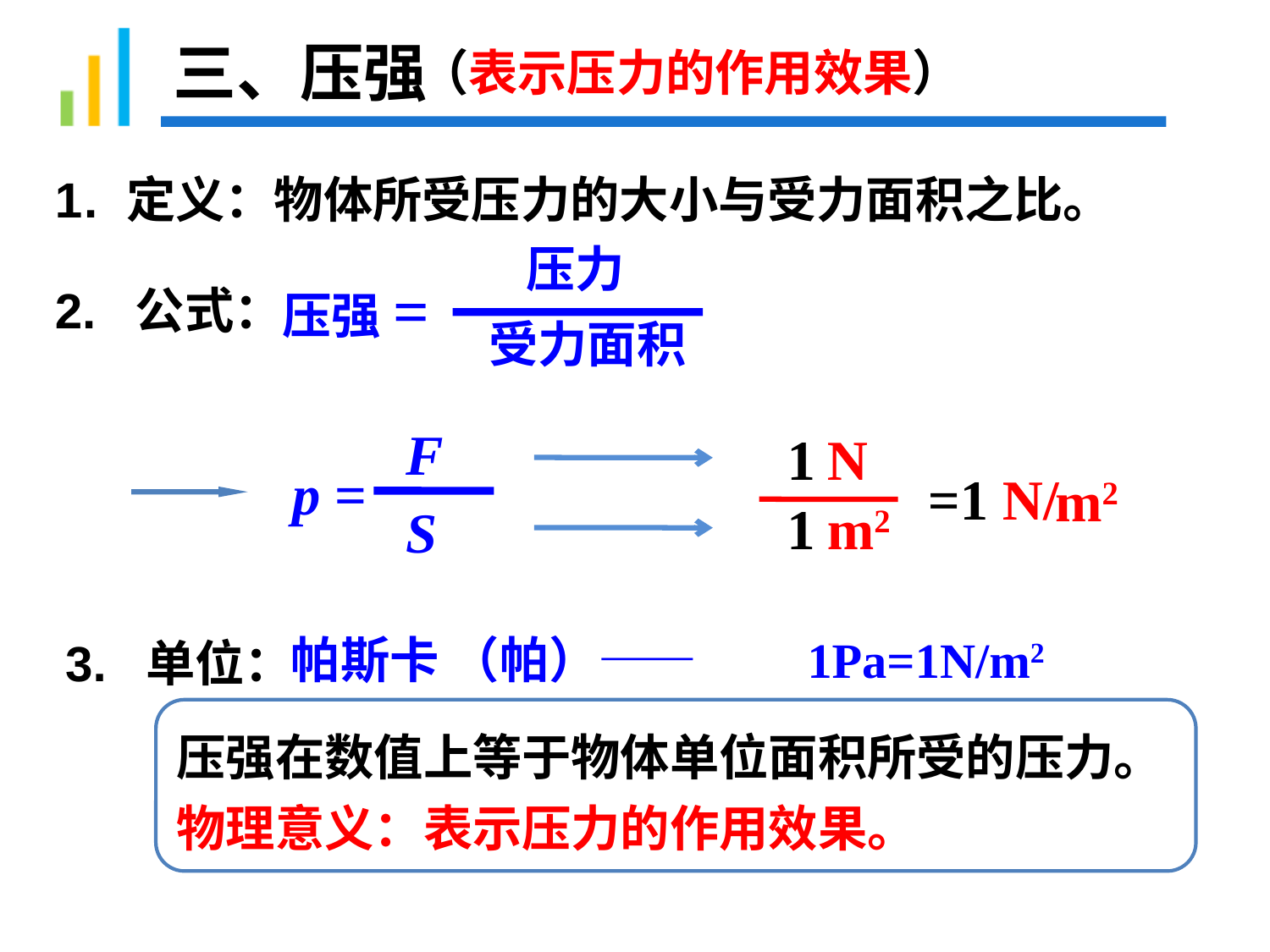

三、压强
（表示压力的作用效果）
定义：物体所受压力的大小与受力面积之比。
压力
压强=
受力面积

2.  公式：
F
p =

S

1
N
1
m2
=1 N/
m2
1Pa=1N/m2
帕斯卡 （帕）——Pa
3.  单位：
压强在数值上等于物体单位面积所受的压力。
物理意义：表示压力的作用效果。